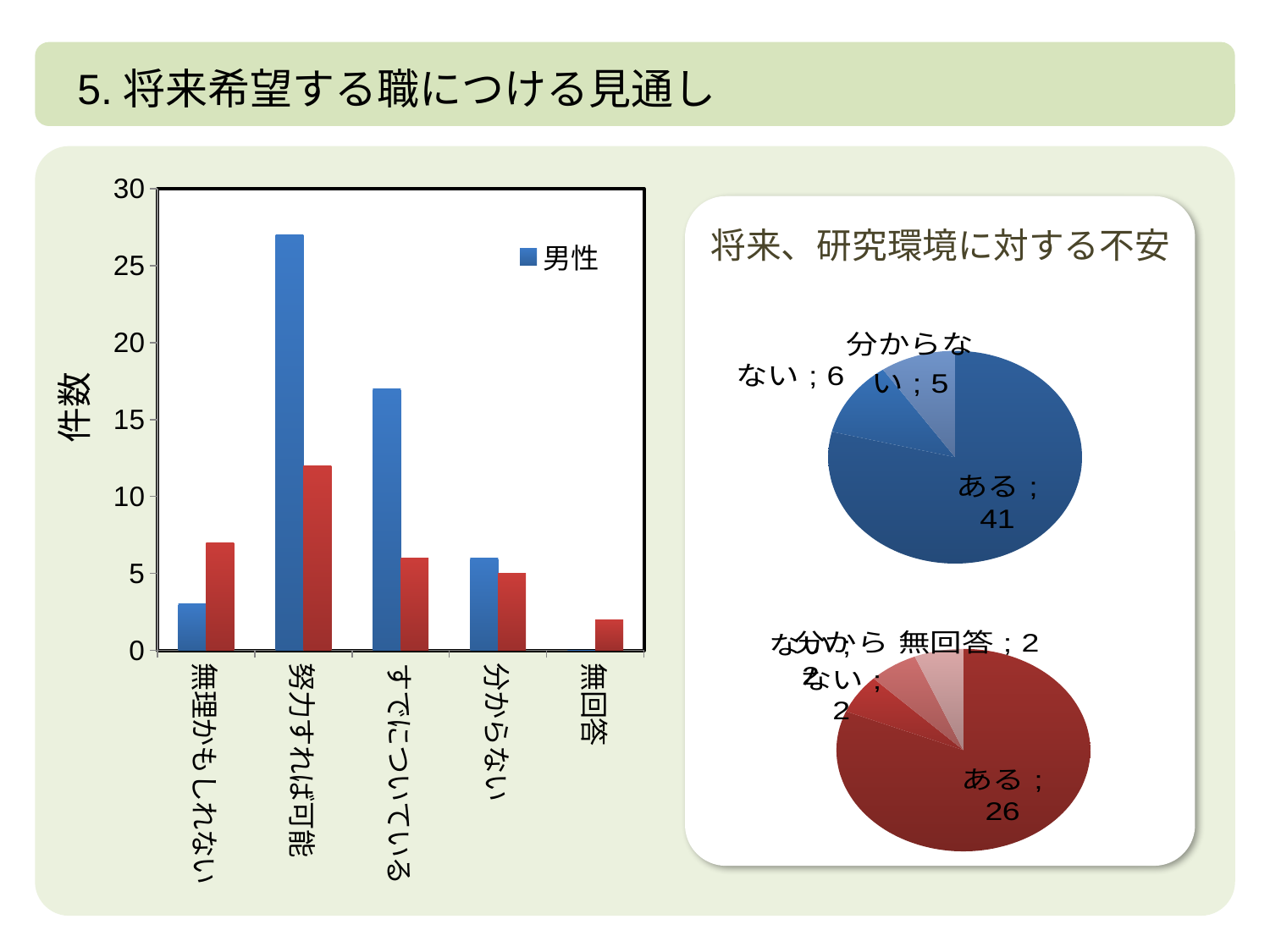

5.将来希望する職につける見通し

### Chart

| Category | 男性 | 女性 |
|---|---|---|
| 無理かもしれない | 3.0 | 7.0 |
| 努力すれば可能 | 27.0 | 12.0 |
| すでについている | 17.0 | 6.0 |
| 分からない | 6.0 | 5.0 |
| 無回答 | 0.0 | 2.0 |
将来、研究環境に対する不安

### Chart

| Category |  |
|---|---|
| ある | 41.0 |
| ない | 6.0 |
| 分からない | 5.0 |
| 無回答 | 0.0 |

### Chart

| Category |  |
|---|---|
| ある | 26.0 |
| ない | 2.0 |
| 分からない | 2.0 |
| 無回答 | 2.0 |
件数